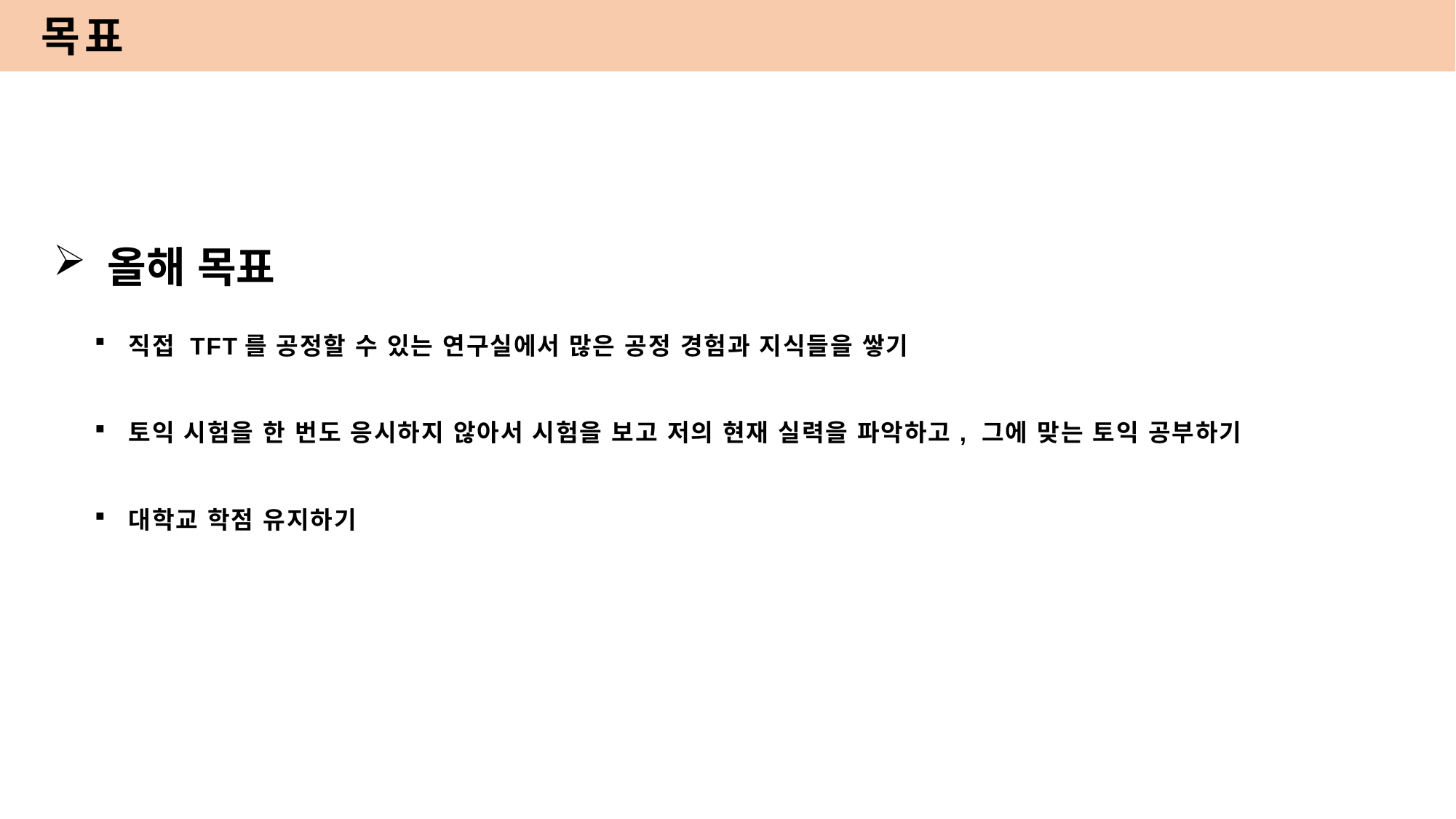

목표
올해 목표
직접 TFT를 공정할 수 있는 연구실에서 많은 공정 경험과 지식들을 쌓기

토익 시험을 한 번도 응시하지 않아서 시험을 보고 저의 현재 실력을 파악하고, 그에 맞는 토익 공부하기

대학교 학점 유지하기